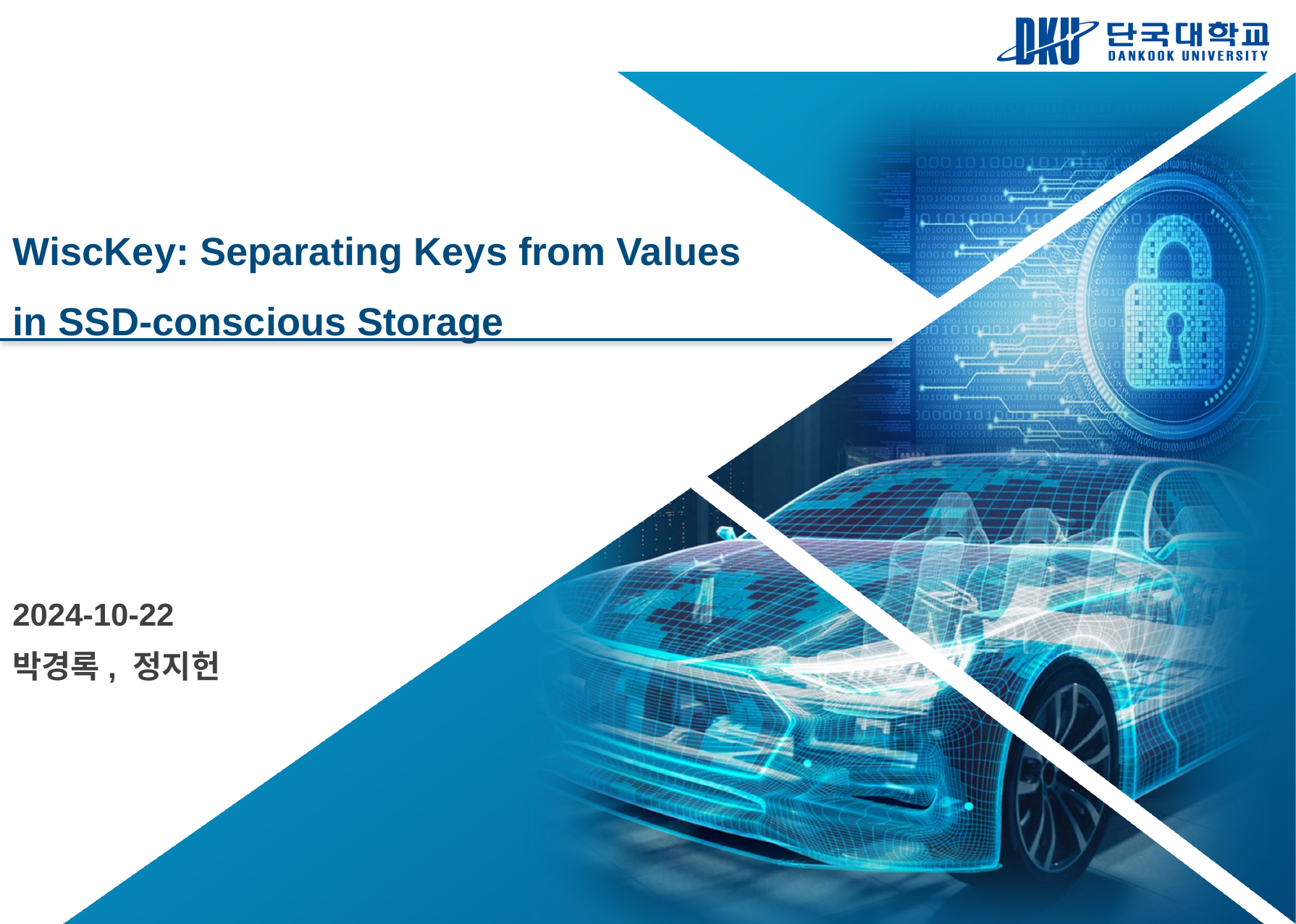

WiscKey: Separating Keys from Values
in SSD-conscious Storage
2024-10-22
박경록, 정지헌